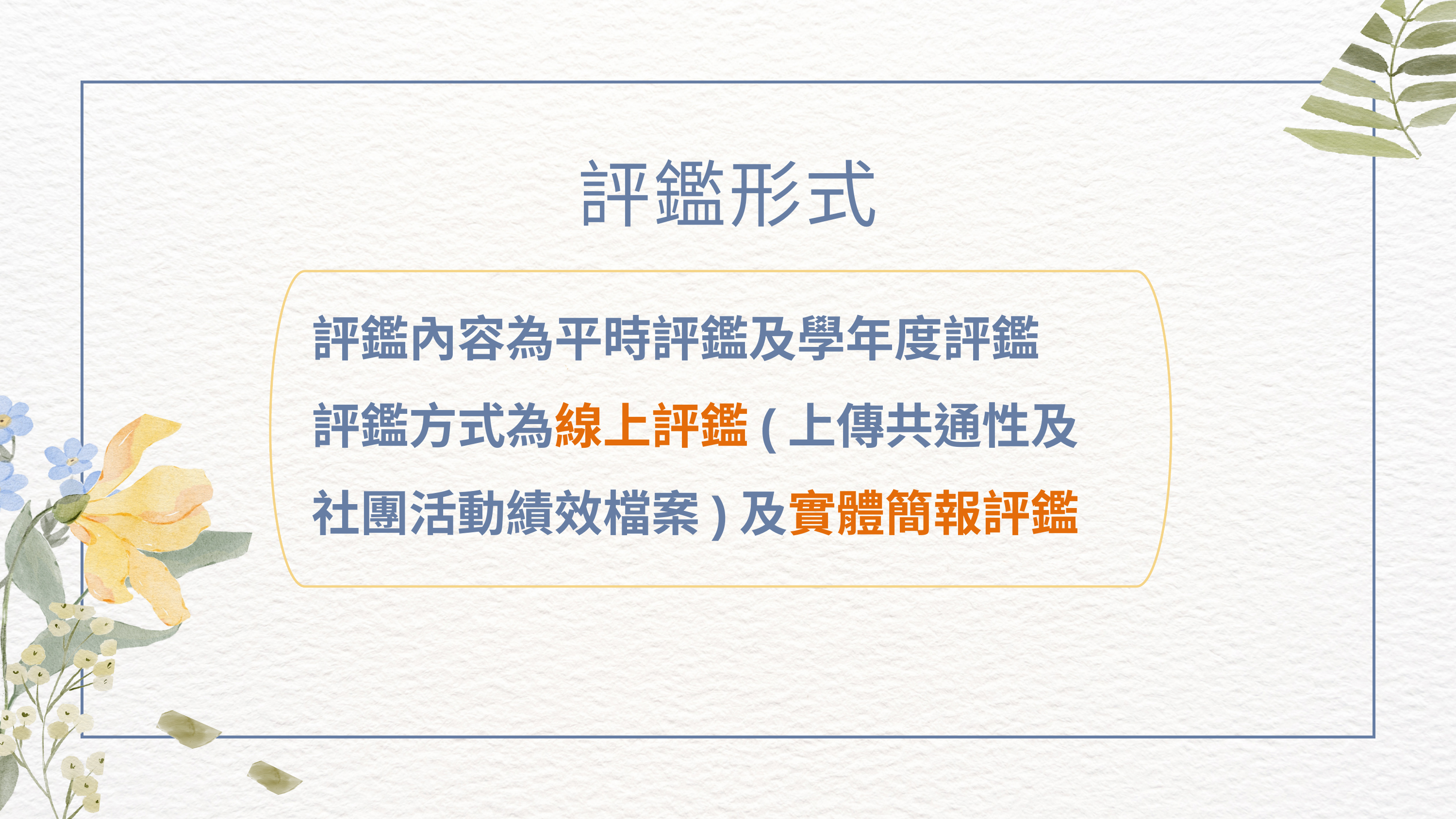

評鑑形式

評鑑內容為平時評鑑及學年度評鑑
評鑑方式為線上評鑑(上傳共通性及社團活動績效檔案)及實體簡報評鑑